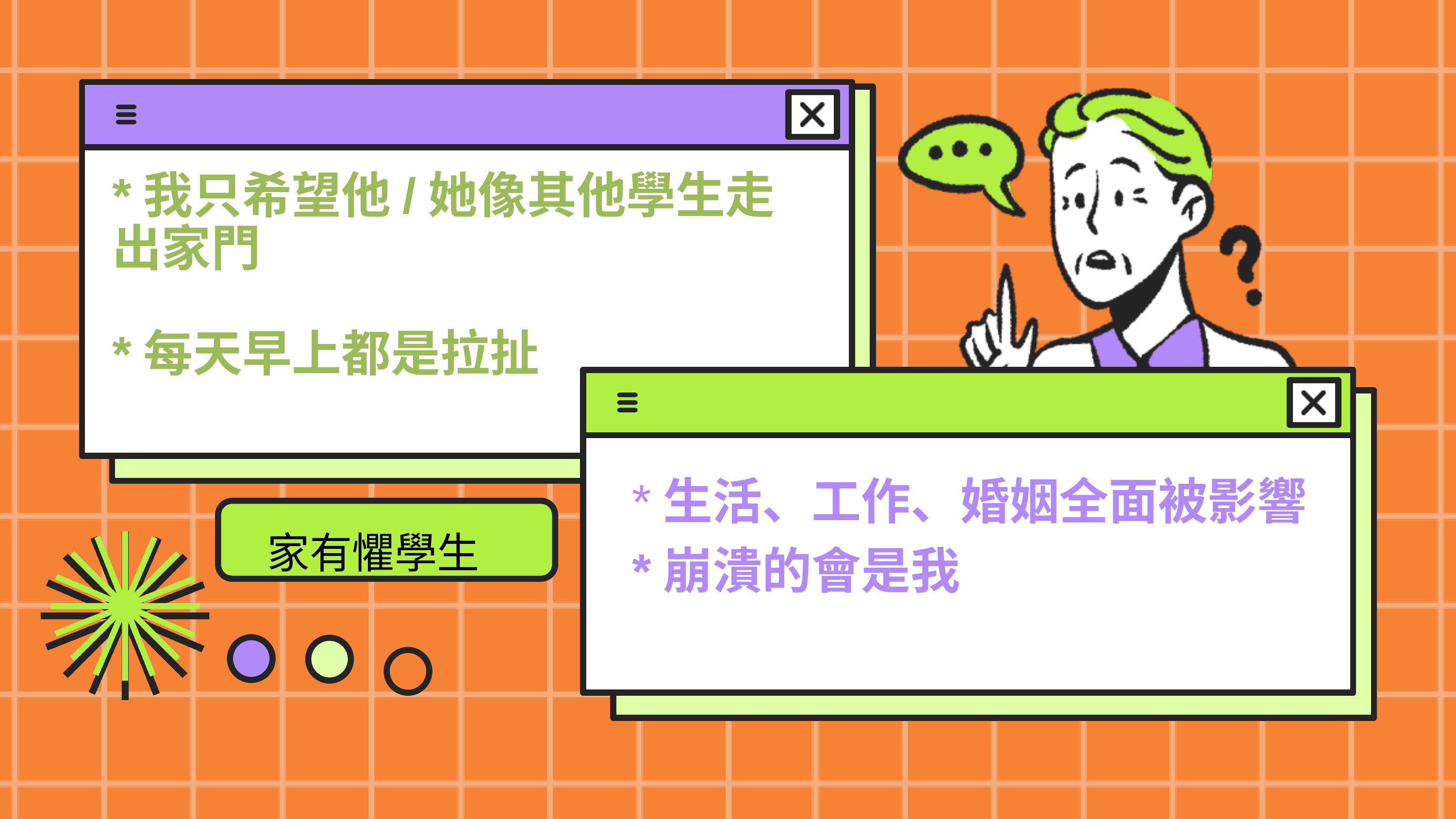

*我只希望他/她像其他學生走出家門

*每天早上都是拉扯

*生活、工作、婚姻全面被影響
*崩潰的會是我

家有懼學生
家有懼學生